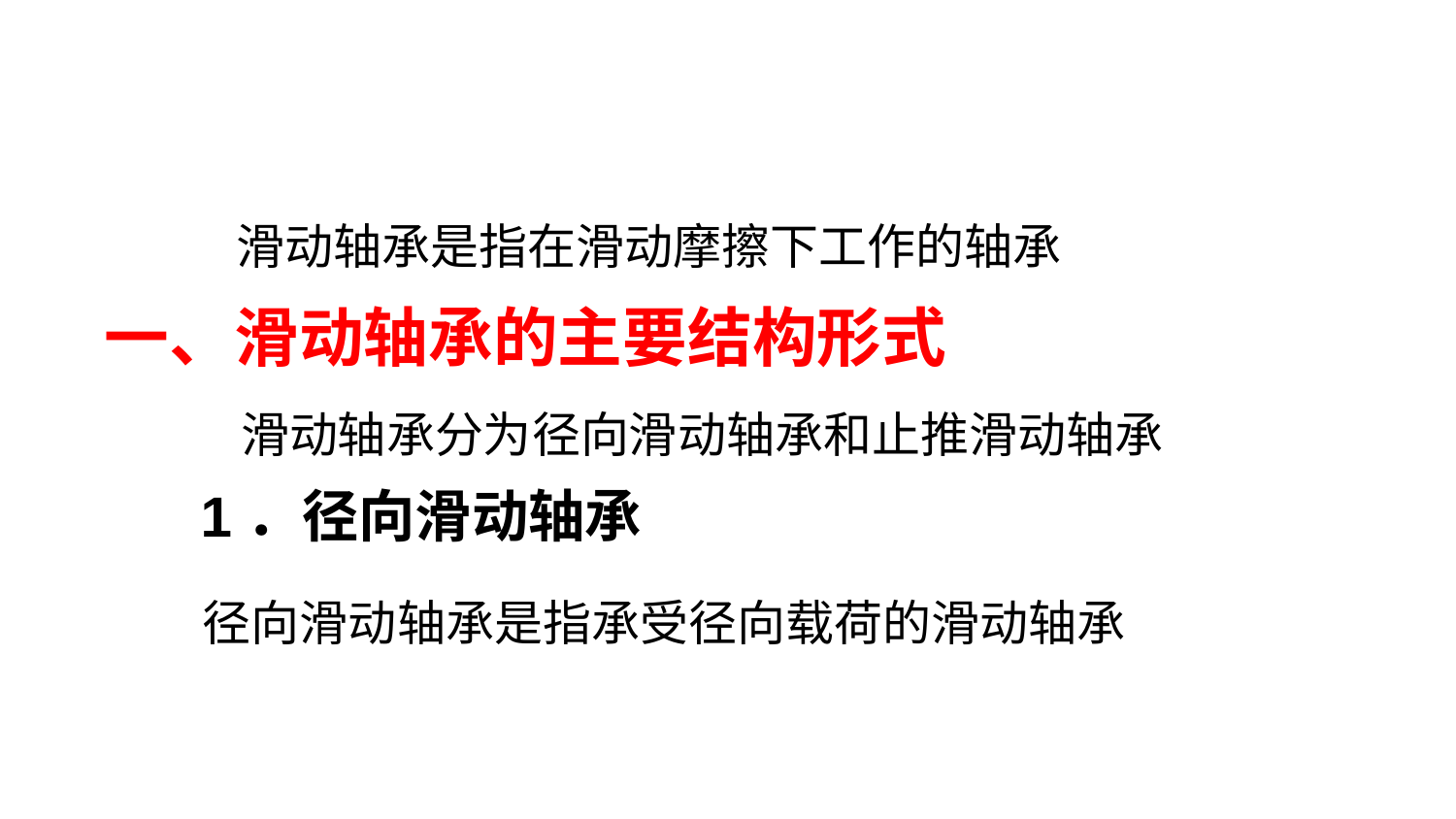

滑动轴承是指在滑动摩擦下工作的轴承
一、滑动轴承的主要结构形式
滑动轴承分为径向滑动轴承和止推滑动轴承
1．径向滑动轴承
径向滑动轴承是指承受径向载荷的滑动轴承